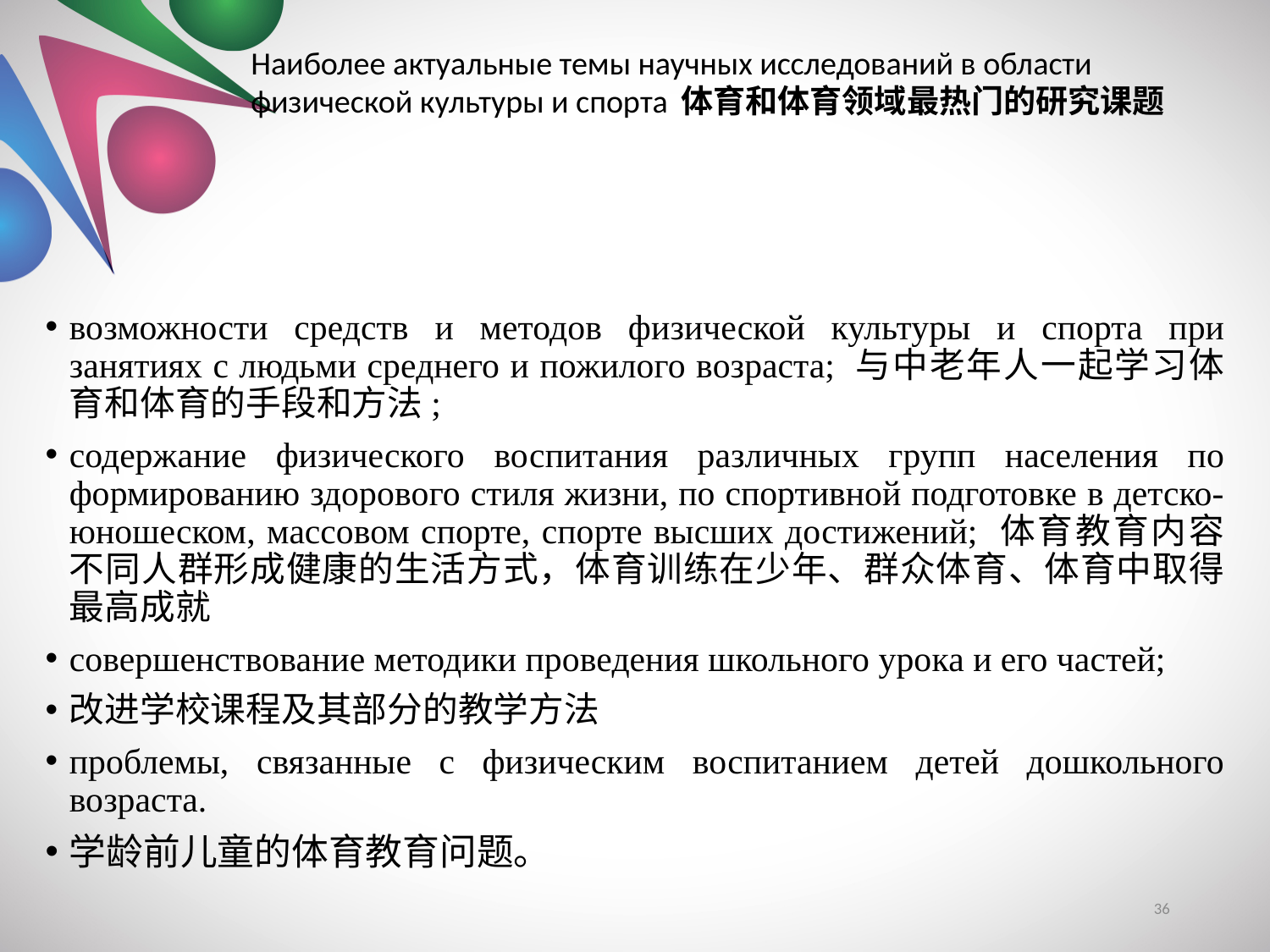

# Наиболее актуальные темы научных исследований в области физической культуры и спорта 体育和体育领域最热门的研究课题

возможности средств и методов фи­зической культуры и спорта при занятиях с людьми среднего и по­жилого возраста; 与中老年人一起学习体育和体育的手段和方法;
содержание физического вос­питания различных групп населения по формированию здорово­го стиля жизни, по спортивной подготовке в детско-юношеском, массовом спорте, спорте высших достижений; 体育教育内容不同人群形成健康的生活方式，体育训练在少年、群众体育、体育中取得最高成就
совершенствование методики проведения школьного урока и его частей;
改进学校课程及其部分的教学方法
проблемы, связанные с физическим воспитанием детей дошкольного возраста.
学龄前儿童的体育教育问题。
36